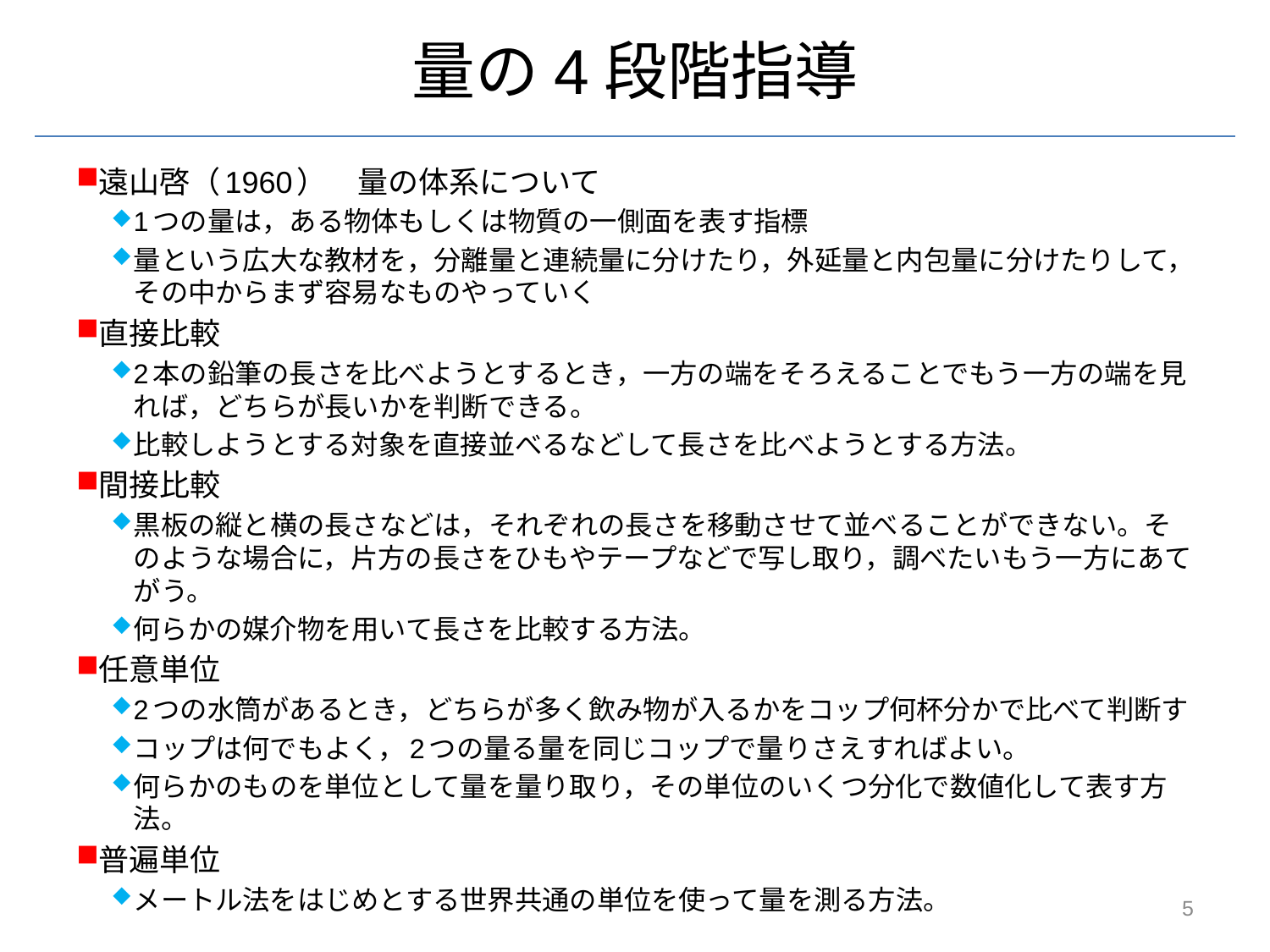

# 量の4段階指導
遠山啓（1960）　量の体系について
1つの量は，ある物体もしくは物質の一側面を表す指標
量という広大な教材を，分離量と連続量に分けたり，外延量と内包量に分けたりして，その中からまず容易なものやっていく
直接比較
2本の鉛筆の長さを比べようとするとき，一方の端をそろえることでもう一方の端を見れば，どちらが長いかを判断できる。
比較しようとする対象を直接並べるなどして長さを比べようとする方法。
間接比較
黒板の縦と横の長さなどは，それぞれの長さを移動させて並べることができない。そのような場合に，片方の長さをひもやテープなどで写し取り，調べたいもう一方にあてがう。
何らかの媒介物を用いて長さを比較する方法。
任意単位
2つの水筒があるとき，どちらが多く飲み物が入るかをコップ何杯分かで比べて判断す
コップは何でもよく，2つの量る量を同じコップで量りさえすればよい。
何らかのものを単位として量を量り取り，その単位のいくつ分化で数値化して表す方法。
普遍単位
メートル法をはじめとする世界共通の単位を使って量を測る方法。

5